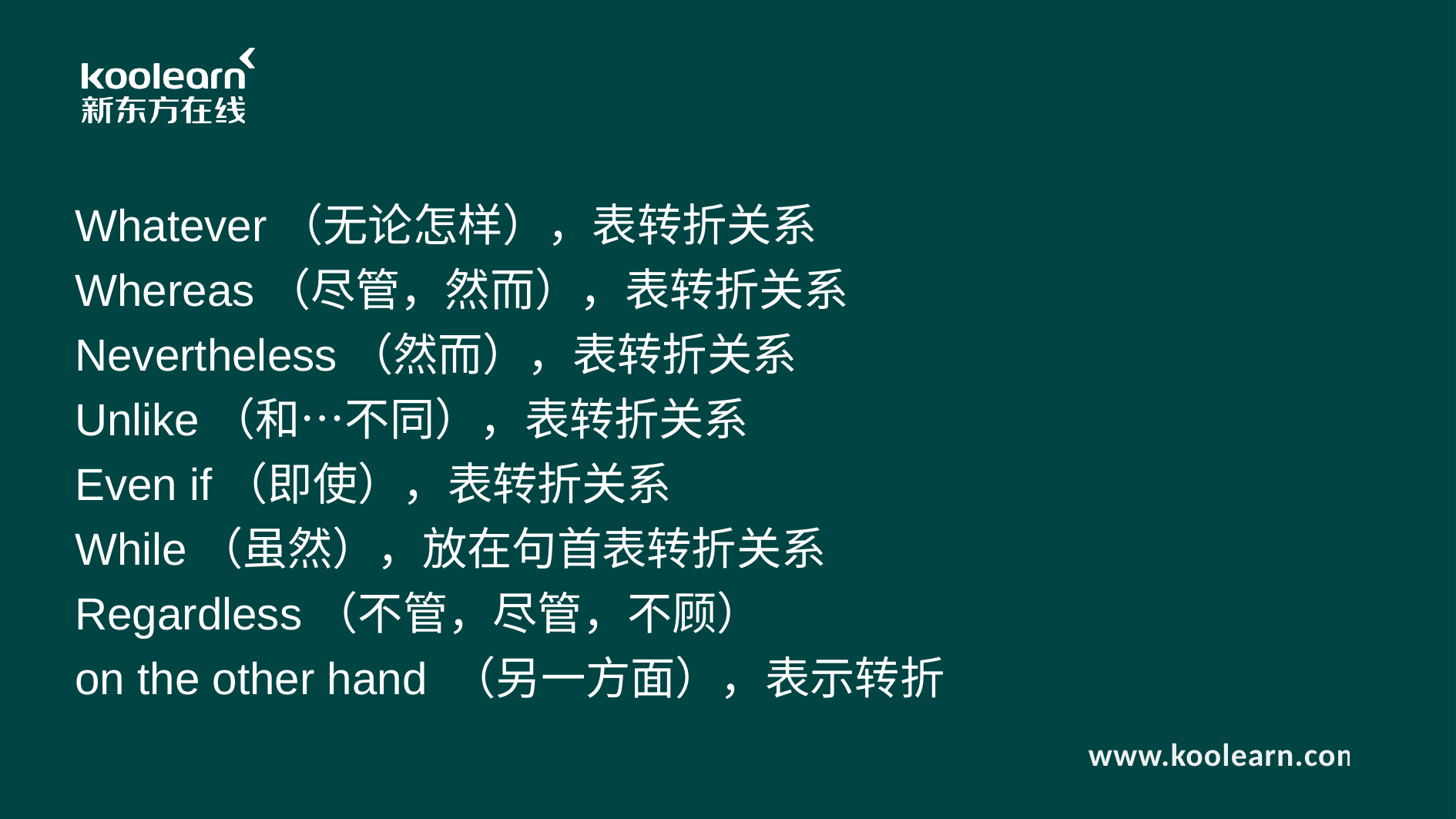

Whatever（无论怎样），表转折关系
Whereas（尽管，然而），表转折关系
Nevertheless（然而），表转折关系
Unlike（和…不同），表转折关系
Even if（即使），表转折关系
While（虽然），放在句首表转折关系
Regardless（不管，尽管，不顾）
on the other hand （另一方面），表示转折